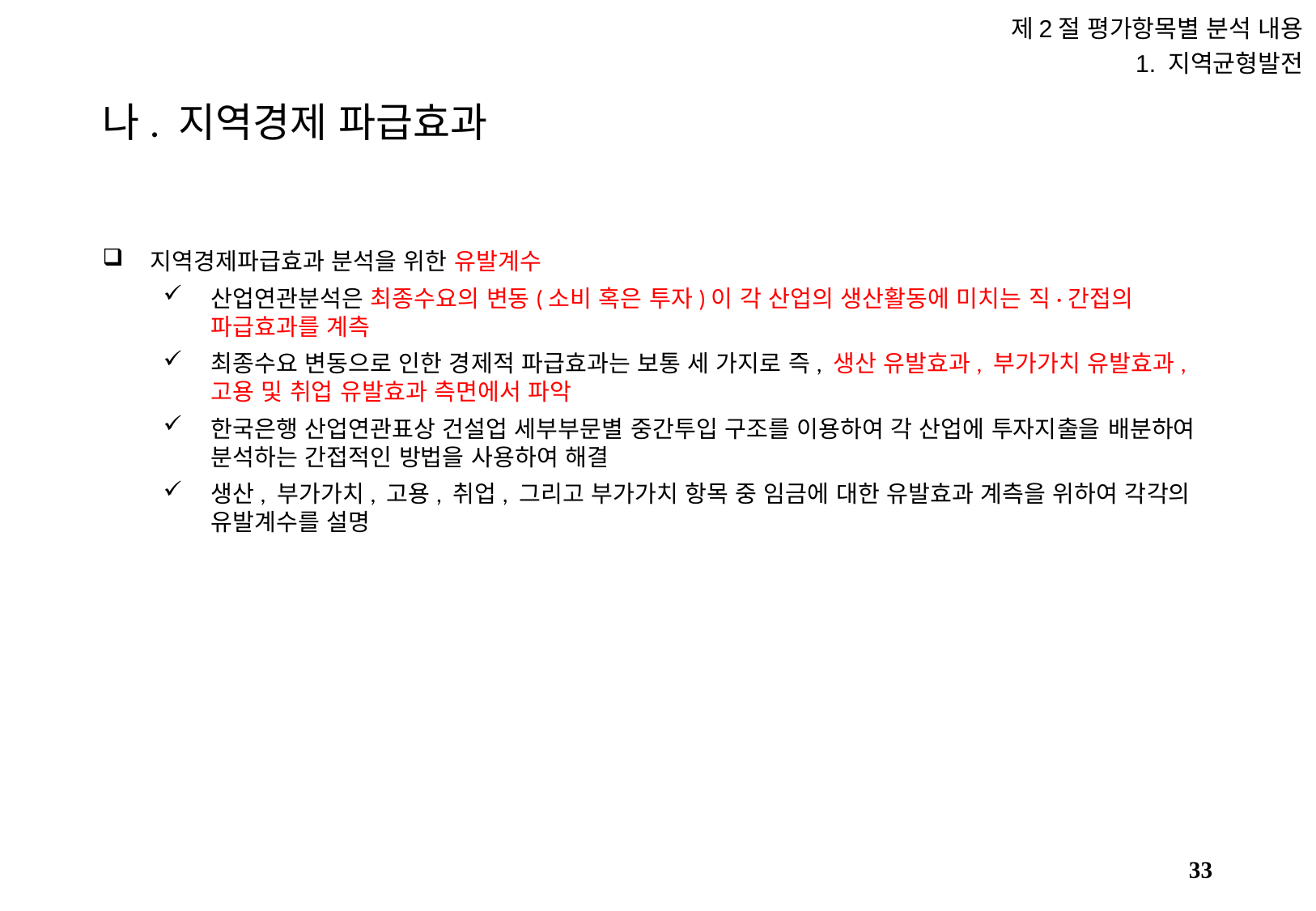

제2절 평가항목별 분석 내용
1. 지역균형발전
# 나. 지역경제 파급효과
지역경제파급효과 분석을 위한 유발계수
산업연관분석은 최종수요의 변동(소비 혹은 투자)이 각 산업의 생산활동에 미치는 직·간접의 파급효과를 계측
최종수요 변동으로 인한 경제적 파급효과는 보통 세 가지로 즉, 생산 유발효과, 부가가치 유발효과, 고용 및 취업 유발효과 측면에서 파악
한국은행 산업연관표상 건설업 세부부문별 중간투입 구조를 이용하여 각 산업에 투자지출을 배분하여 분석하는 간접적인 방법을 사용하여 해결
생산, 부가가치, 고용, 취업, 그리고 부가가치 항목 중 임금에 대한 유발효과 계측을 위하여 각각의 유발계수를 설명
33